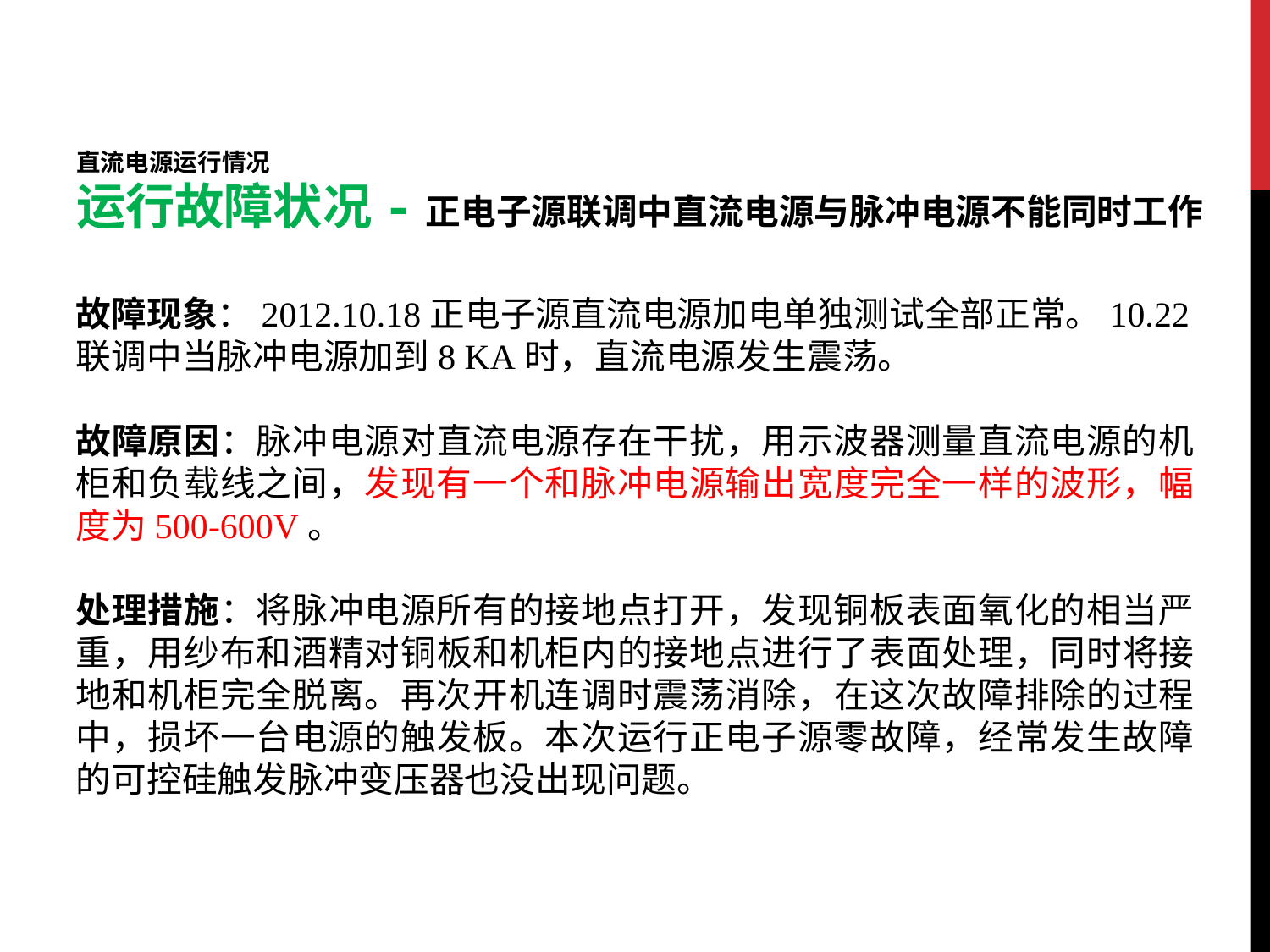

# 直流电源运行情况
运行故障状况-正电子源联调中直流电源与脉冲电源不能同时工作

故障现象：2012.10.18正电子源直流电源加电单独测试全部正常。10.22联调中当脉冲电源加到8 KA时，直流电源发生震荡。

故障原因：脉冲电源对直流电源存在干扰，用示波器测量直流电源的机柜和负载线之间，发现有一个和脉冲电源输出宽度完全一样的波形，幅度为500-600V。

处理措施：将脉冲电源所有的接地点打开，发现铜板表面氧化的相当严重，用纱布和酒精对铜板和机柜内的接地点进行了表面处理，同时将接地和机柜完全脱离。再次开机连调时震荡消除，在这次故障排除的过程中，损坏一台电源的触发板。本次运行正电子源零故障，经常发生故障的可控硅触发脉冲变压器也没出现问题。